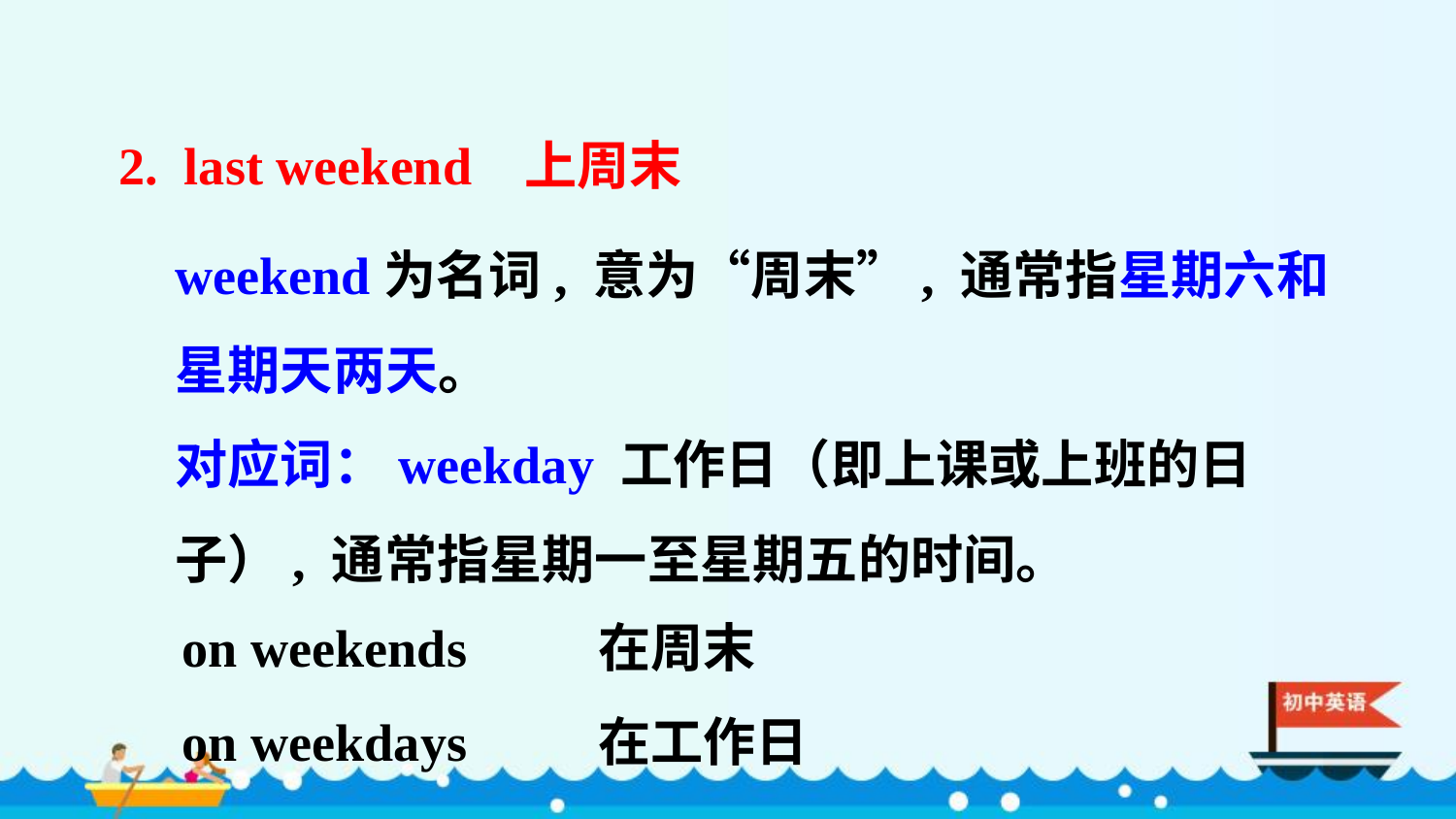

2.  last weekend   上周末
weekend为名词, 意为“周末”, 通常指星期六和星期天两天。
对应词：weekday 工作日（即上课或上班的日子）, 通常指星期一至星期五的时间。
on weekends         在周末
on weekdays         在工作日